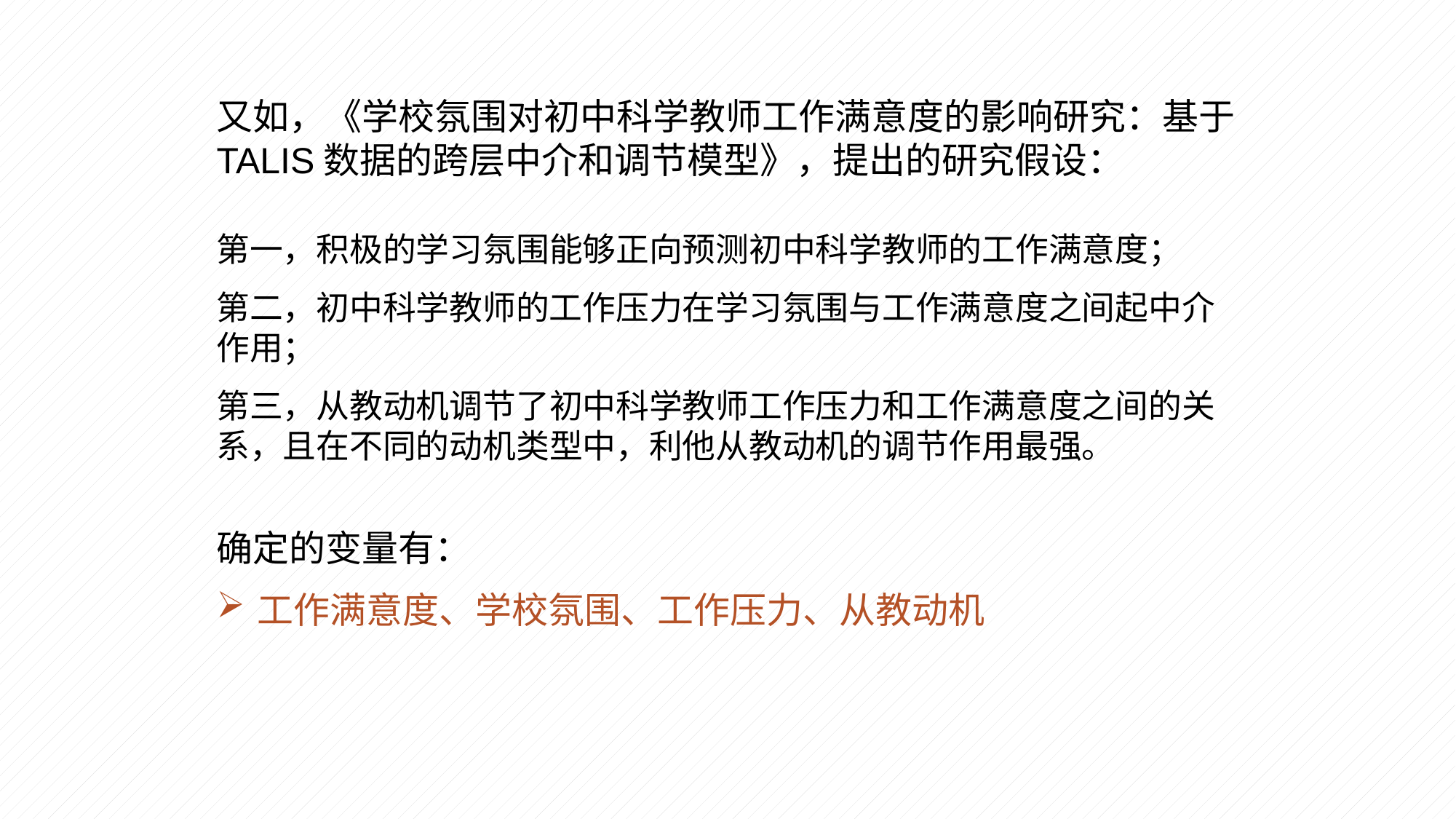

又如，《学校氛围对初中科学教师工作满意度的影响研究：基于TALIS数据的跨层中介和调节模型》，提出的研究假设：
第一，积极的学习氛围能够正向预测初中科学教师的工作满意度；
第二，初中科学教师的工作压力在学习氛围与工作满意度之间起中介作用；
第三，从教动机调节了初中科学教师工作压力和工作满意度之间的关系，且在不同的动机类型中，利他从教动机的调节作用最强。
确定的变量有：
工作满意度、学校氛围、工作压力、从教动机